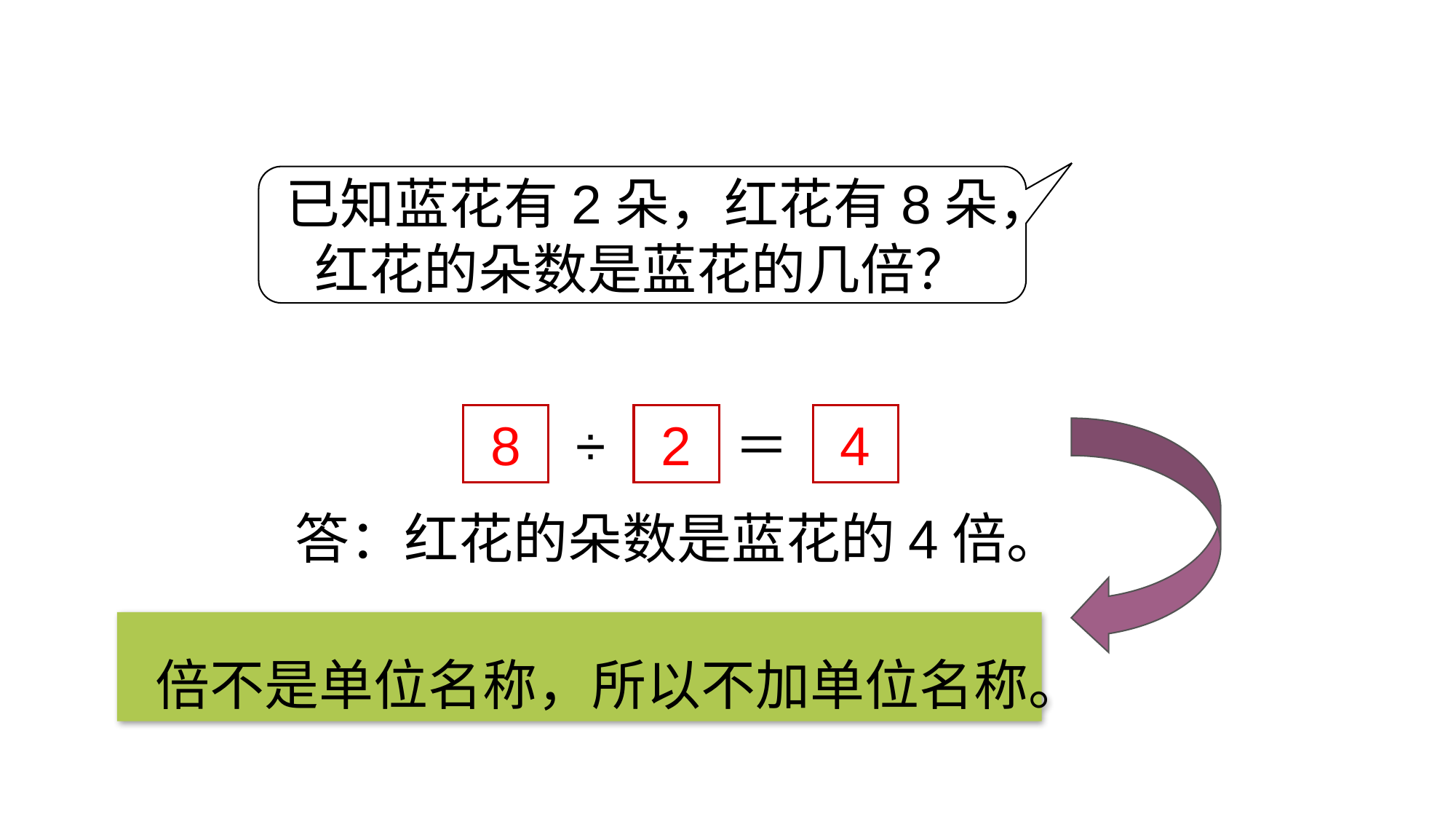

已知蓝花有2朵，红花有8朵，红花的朵数是蓝花的几倍？
8
2
4

÷

＝

答：红花的朵数是蓝花的4倍。
 倍不是单位名称，所以不加单位名称。